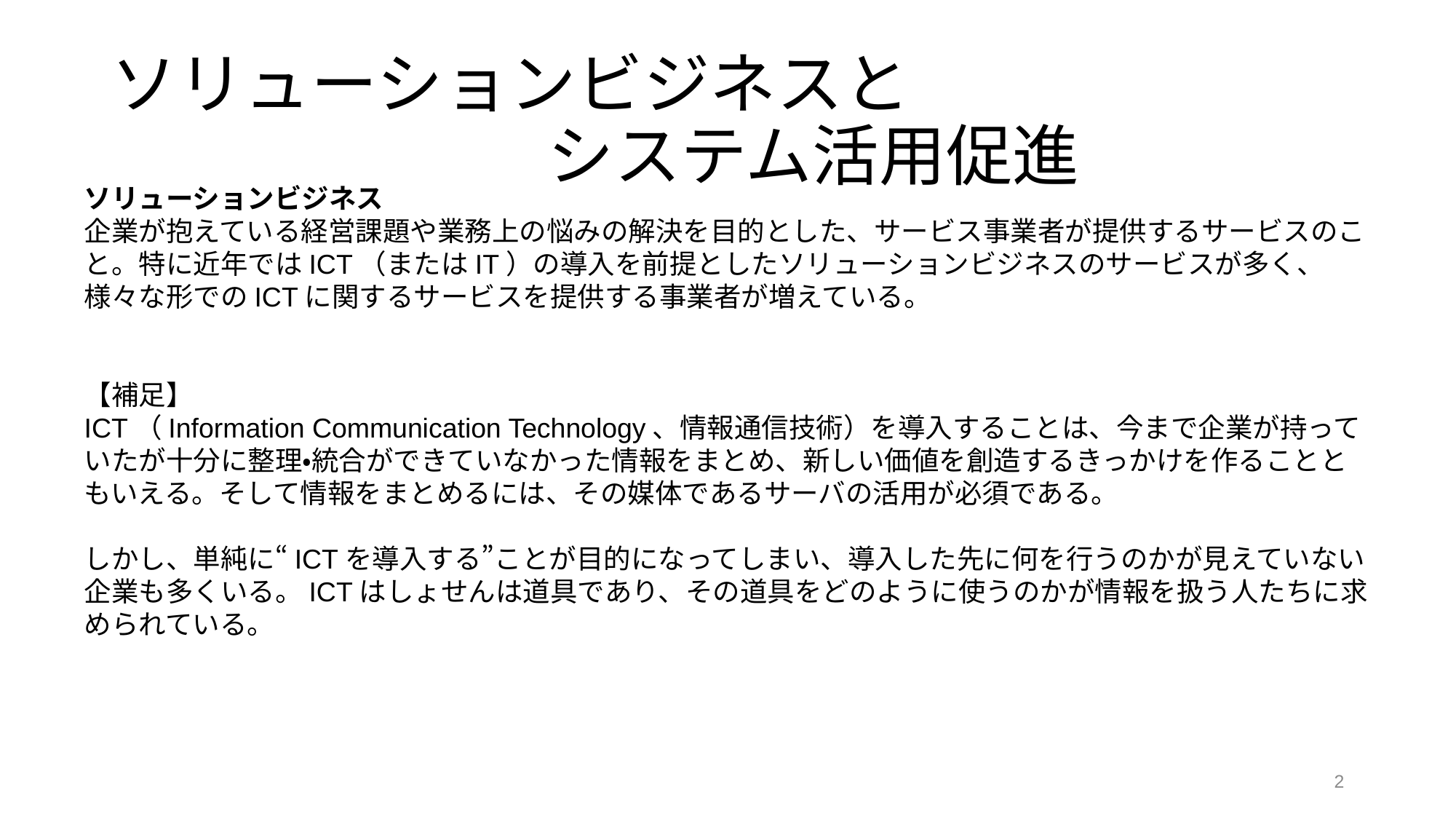

# ソリューションビジネスと システム活用促進
ソリューションビジネス
企業が抱えている経営課題や業務上の悩みの解決を目的とした、サービス事業者が提供するサービスのこと。特に近年ではICT（またはIT）の導入を前提としたソリューションビジネスのサービスが多く、様々な形でのICTに関するサービスを提供する事業者が増えている。

【補足】
ICT（Information Communication Technology、情報通信技術）を導入することは、今まで企業が持っていたが十分に整理・統合ができていなかった情報をまとめ、新しい価値を創造するきっかけを作ることともいえる。そして情報をまとめるには、その媒体であるサーバの活用が必須である。

しかし、単純に“ICTを導入する”ことが目的になってしまい、導入した先に何を行うのかが見えていない企業も多くいる。ICTはしょせんは道具であり、その道具をどのように使うのかが情報を扱う人たちに求められている。

2